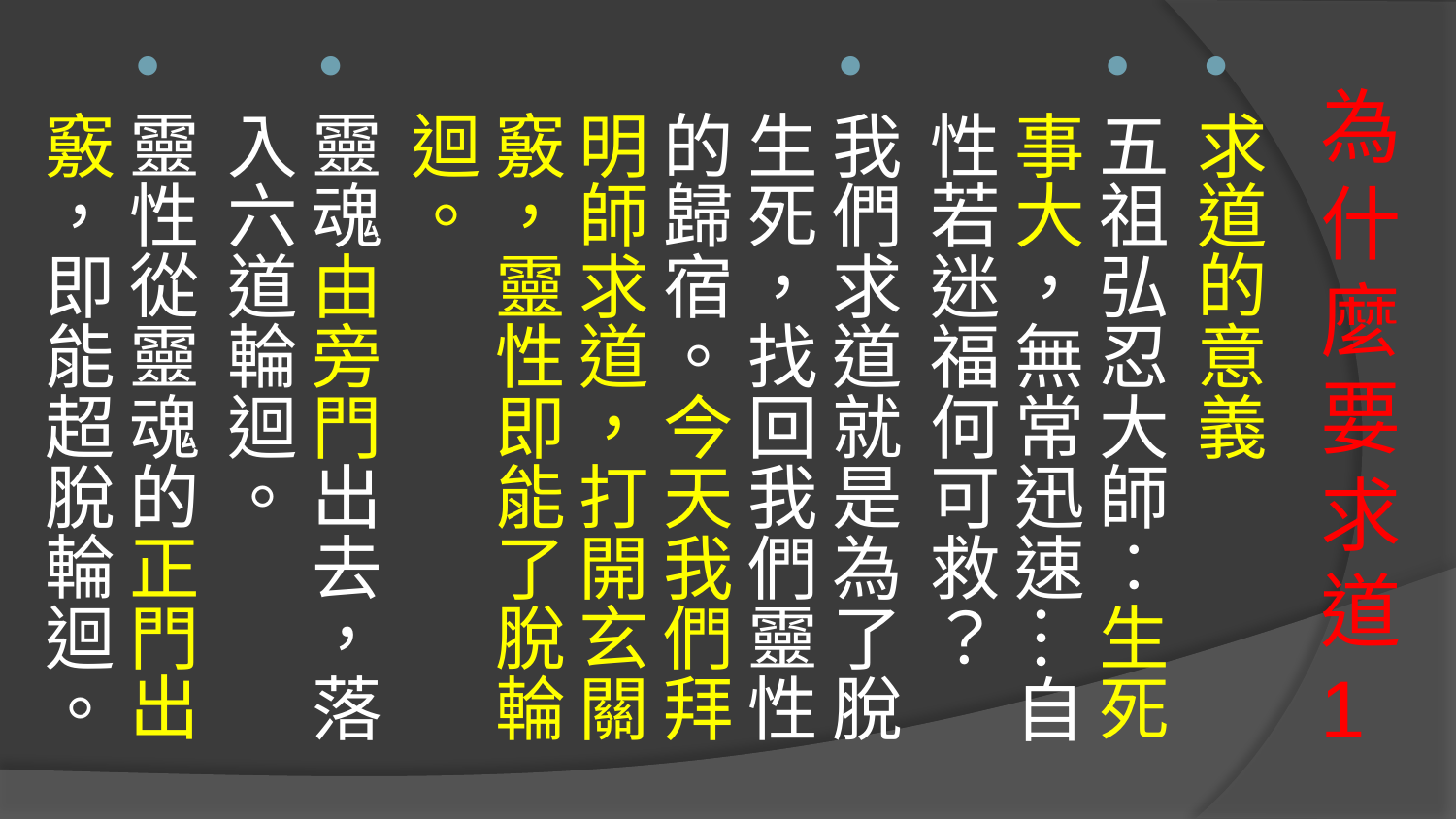

求道的意義
五祖弘忍大師︰生死事大，無常迅速…自性若迷福何可救？
我們求道就是為了脫生死，找回我們靈性的歸宿。今天我們拜明師求道，打開玄關竅，靈性即能了脫輪迴。
靈魂由旁門出去，落入六道輪迴。
靈性從靈魂的正門出竅，即能超脫輪迴。
# 為什麼要求道1